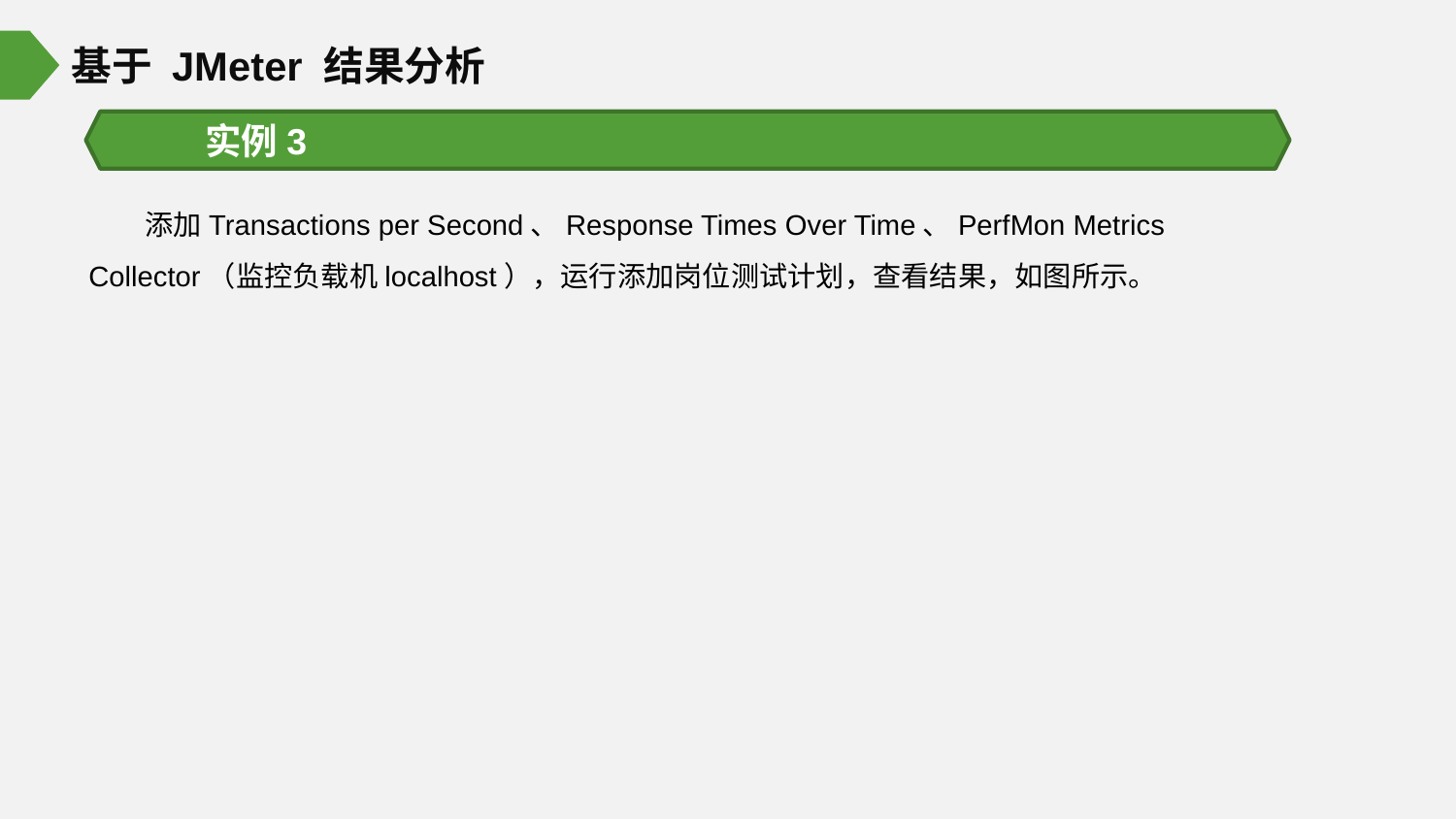

基于 JMeter 结果分析
实例3
添加Transactions per Second、Response Times Over Time、PerfMon Metrics Collector（监控负载机localhost），运行添加岗位测试计划，查看结果，如图所示。